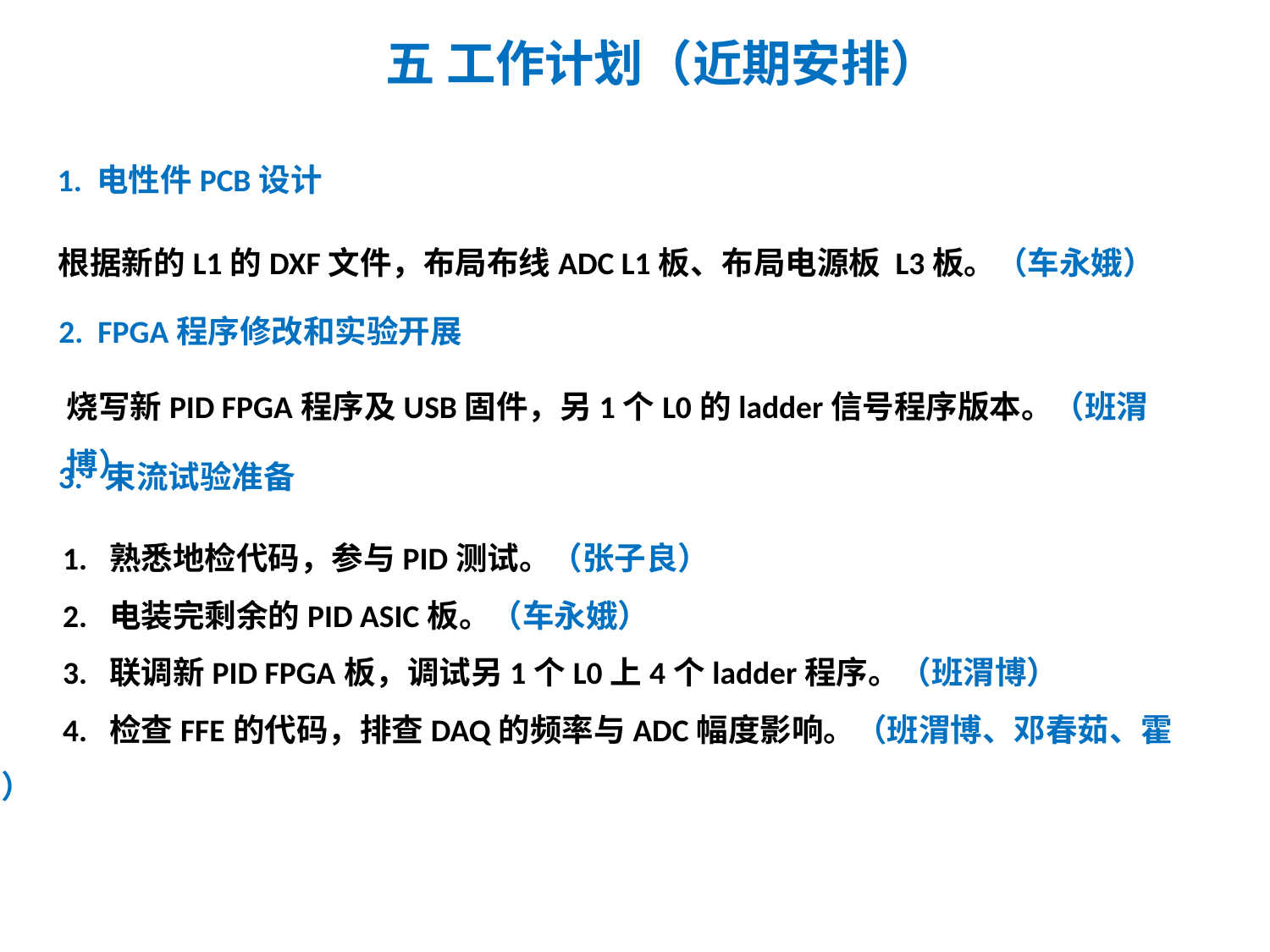

五 工作计划（近期安排）
1. 电性件PCB设计
根据新的L1的DXF文件，布局布线ADC L1板、布局电源板 L3板。（车永娥）
2.  FPGA程序修改和实验开展
烧写新PID FPGA程序及USB固件，另1个L0的ladder信号程序版本。（班渭博）
3.  束流试验准备
             1.  熟悉地检代码，参与PID测试。（张子良）
             2.  电装完剩余的PID ASIC板。（车永娥）
             3.  联调新PID FPGA板，调试另1个L0上4个ladder程序。（班渭博）
             4.  检查FFE的代码，排查DAQ的频率与ADC幅度影响。（班渭博、邓春茹、霍嘉）